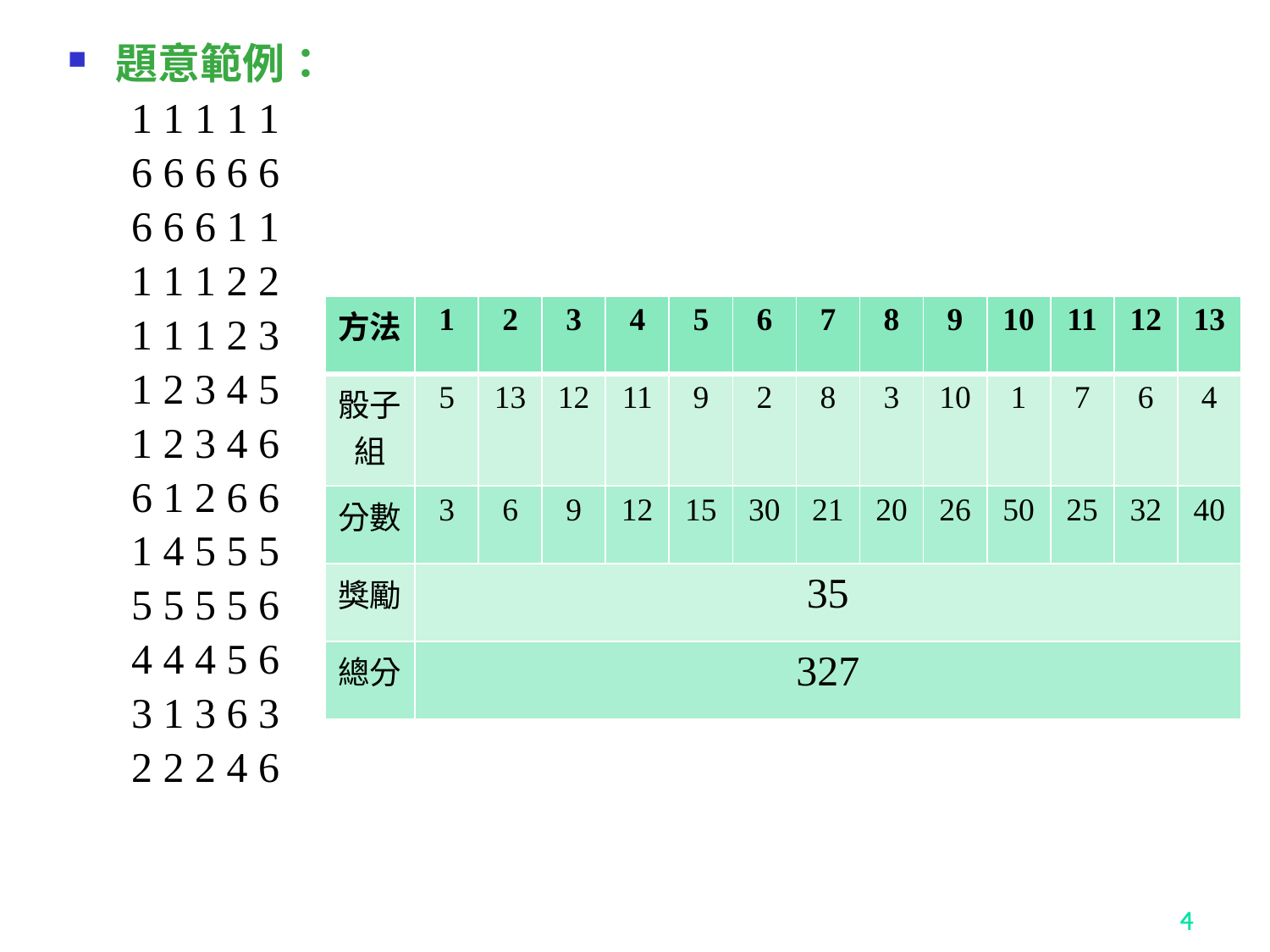

題意範例：
1 1 1 1 1
6 6 6 6 6
6 6 6 1 1
1 1 1 2 2
1 1 1 2 3
1 2 3 4 5
1 2 3 4 6
6 1 2 6 6
1 4 5 5 5
5 5 5 5 6
4 4 4 5 6
3 1 3 6 3
2 2 2 4 6

| 方法 | 1 | 2 | 3 | 4 | 5 | 6 | 7 | 8 | 9 | 10 | 11 | 12 | 13 |
| --- | --- | --- | --- | --- | --- | --- | --- | --- | --- | --- | --- | --- | --- |
| 骰子組 | 5 | 13 | 12 | 11 | 9 | 2 | 8 | 3 | 10 | 1 | 7 | 6 | 4 |
| 分數 | 3 | 6 | 9 | 12 | 15 | 30 | 21 | 20 | 26 | 50 | 25 | 32 | 40 |
| 獎勵 | 35 |  |  |  |  |  |  |  |  |  |  |  |  |
| 總分 | 327 |  |  |  |  |  |  |  |  |  |  |  |  |
4